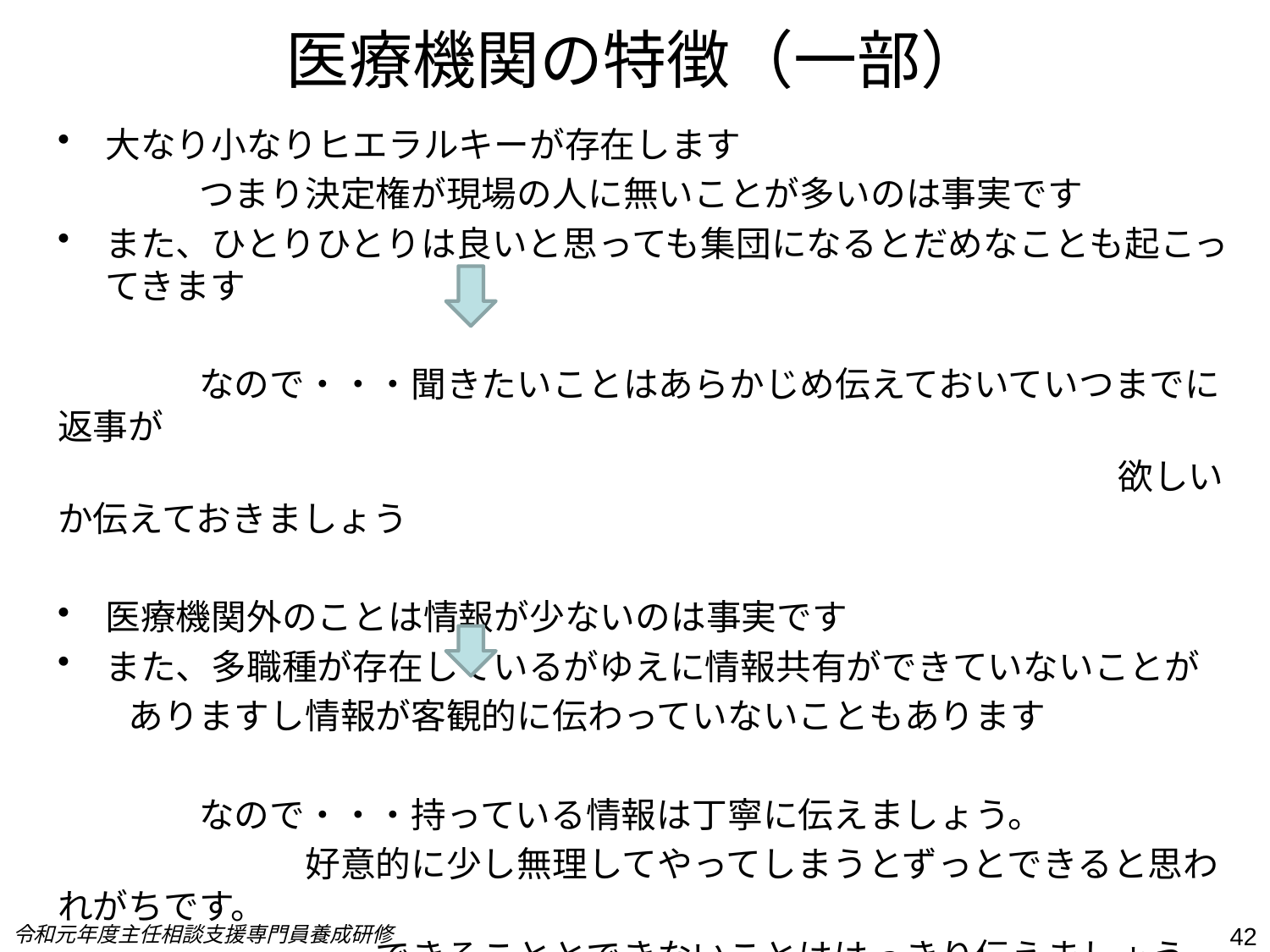

# 医療機関の特徴（一部）
大なり小なりヒエラルキーが存在します
　　　　つまり決定権が現場の人に無いことが多いのは事実です
また、ひとりひとりは良いと思っても集団になるとだめなことも起こってきます

　　　　なので・・・聞きたいことはあらかじめ伝えておいていつまでに返事が
　　　　　　　　　　　　　　　　　　　　　　　　　　　　　　欲しいか伝えておきましょう

医療機関外のことは情報が少ないのは事実です
また、多職種が存在しているがゆえに情報共有ができていないことが
　　ありますし情報が客観的に伝わっていないこともあります

　　　　なので・・・持っている情報は丁寧に伝えましょう。
　　　　　　　好意的に少し無理してやってしまうとずっとできると思われがちです。
　　　　　　　　　できることとできないことははっきり伝えましょう

令和元年度主任相談支援専門員養成研修
42